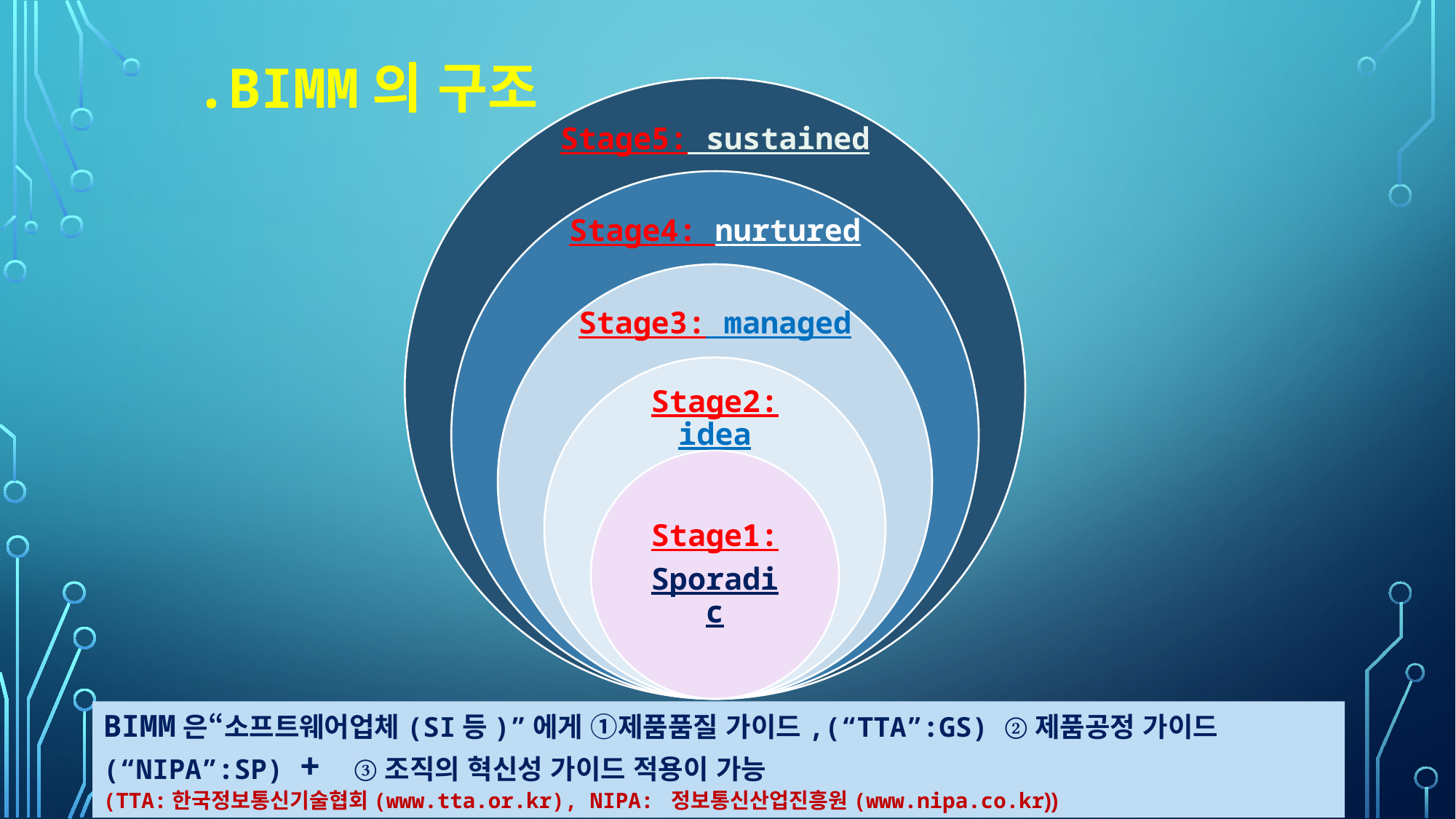

# .BIMM의 구조
Stage5: sustained
Stage4: nurtured
Stage3: managed
Stage2: idea
Stage1:
Sporadic
BIMM은“소프트웨어업체(SI등)”에게 ①제품품질 가이드,(“TTA”:GS) ②제품공정 가이드(“NIPA”:SP) +  ③조직의 혁신성 가이드 적용이 가능
(TTA:한국정보통신기술협회(www.tta.or.kr), NIPA: 정보통신산업진흥원(www.nipa.co.kr))